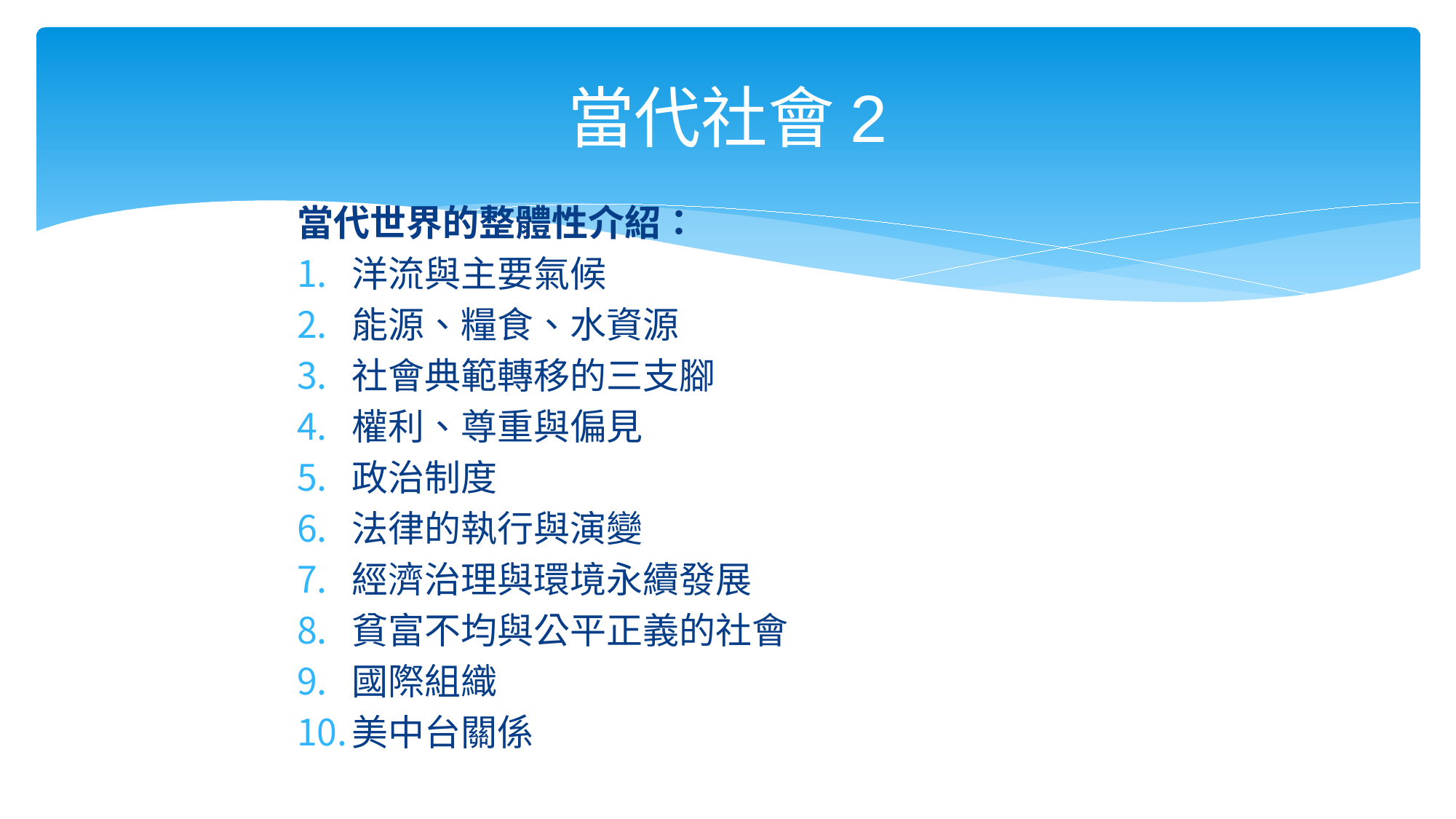

# 當代社會2
當代世界的整體性介紹：
洋流與主要氣候
能源、糧食、水資源
社會典範轉移的三支腳
權利、尊重與偏見
政治制度
法律的執行與演變
經濟治理與環境永續發展
貧富不均與公平正義的社會
國際組織
美中台關係